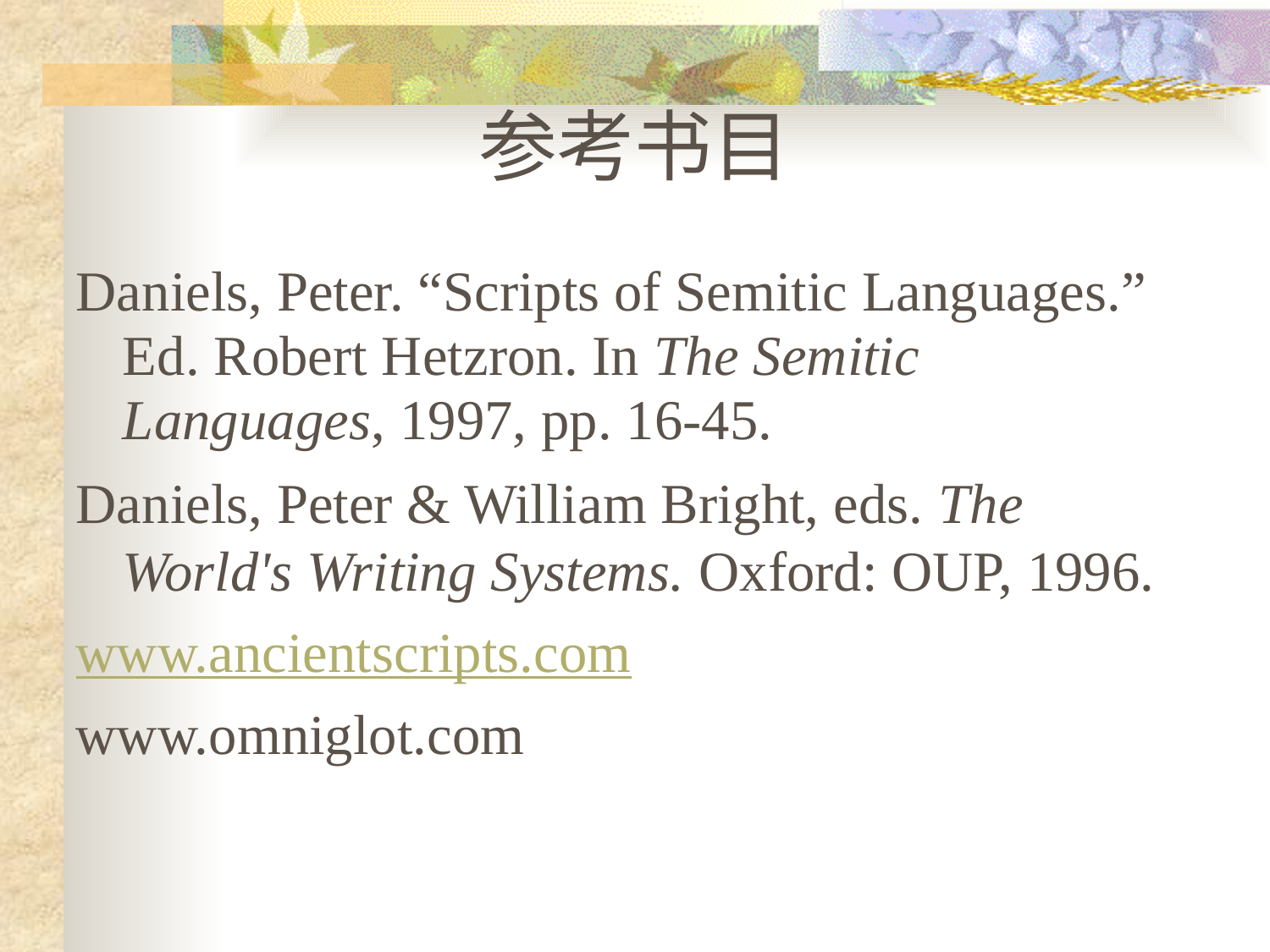

参考书目
Daniels, Peter. “Scripts of Semitic Languages.” Ed. Robert Hetzron. In The Semitic Languages, 1997, pp. 16-45.
Daniels, Peter & William Bright, eds. The World's Writing Systems. Oxford: OUP, 1996.
www.ancientscripts.com
www.omniglot.com